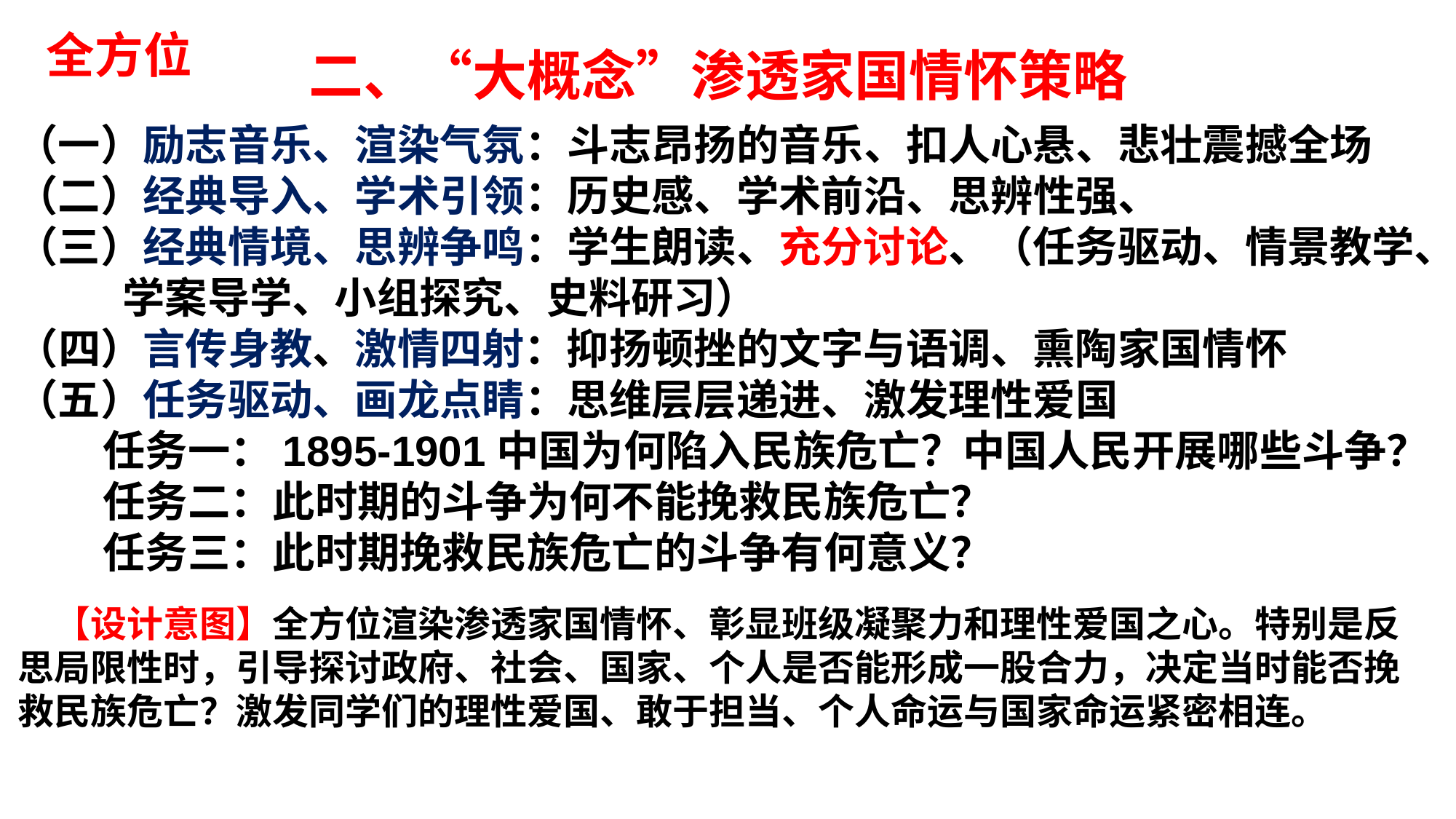

全方位
二、“大概念”渗透家国情怀策略
（一）励志音乐、渲染气氛：斗志昂扬的音乐、扣人心悬、悲壮震撼全场
（二）经典导入、学术引领：历史感、学术前沿、思辨性强、
（三）经典情境、思辨争鸣：学生朗读、充分讨论、（任务驱动、情景教学、
          学案导学、小组探究、史料研习）
（四）言传身教、激情四射：抑扬顿挫的文字与语调、熏陶家国情怀
（五）任务驱动、画龙点睛：思维层层递进、激发理性爱国
        任务一：1895-1901中国为何陷入民族危亡？中国人民开展哪些斗争？
        任务二：此时期的斗争为何不能挽救民族危亡？
        任务三：此时期挽救民族危亡的斗争有何意义？
【设计意图】全方位渲染渗透家国情怀、彰显班级凝聚力和理性爱国之心。特别是反思局限性时，引导探讨政府、社会、国家、个人是否能形成一股合力，决定当时能否挽救民族危亡？激发同学们的理性爱国、敢于担当、个人命运与国家命运紧密相连。